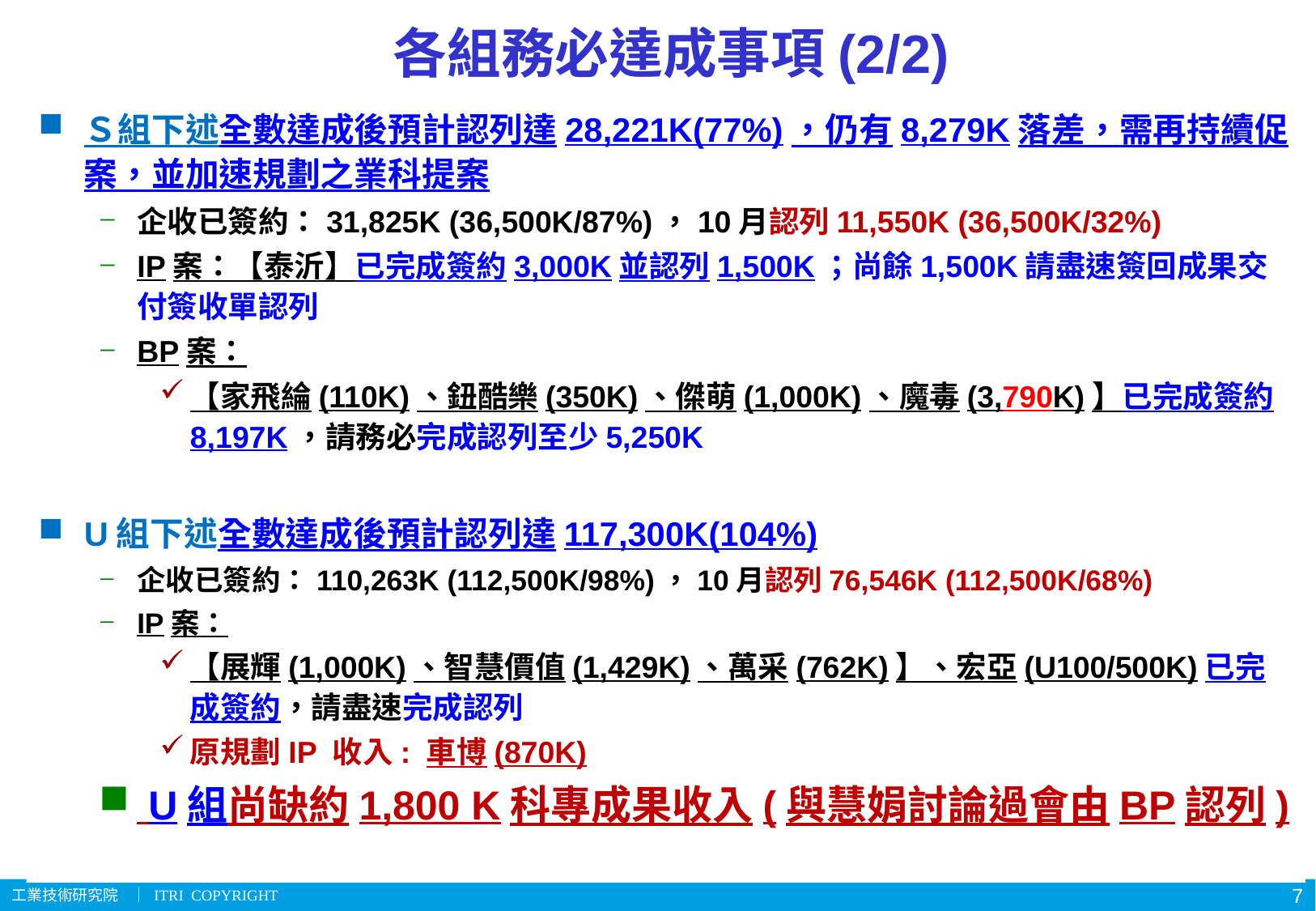

# 各組務必達成事項(2/2)
Ｓ組下述全數達成後預計認列達28,221K(77%)，仍有8,279K落差，需再持續促案，並加速規劃之業科提案
企收已簽約：31,825K (36,500K/87%)，10月認列11,550K (36,500K/32%)
IP案：【泰沂】已完成簽約3,000K並認列1,500K；尚餘1,500K請盡速簽回成果交付簽收單認列
BP案：
【家飛綸(110K)、鈕酷樂(350K)、傑萌(1,000K)、魔毒(3,790K)】已完成簽約8,197K，請務必完成認列至少5,250K

U組下述全數達成後預計認列達117,300K(104%)
企收已簽約：110,263K (112,500K/98%)，10月認列76,546K (112,500K/68%)
IP案：
【展輝(1,000K)、智慧價值(1,429K)、萬采(762K)】、宏亞(U100/500K)已完成簽約，請盡速完成認列
原規劃IP 收入: 車博(870K)
 U組尚缺約1,800 K科專成果收入(與慧娟討論過會由BP認列)